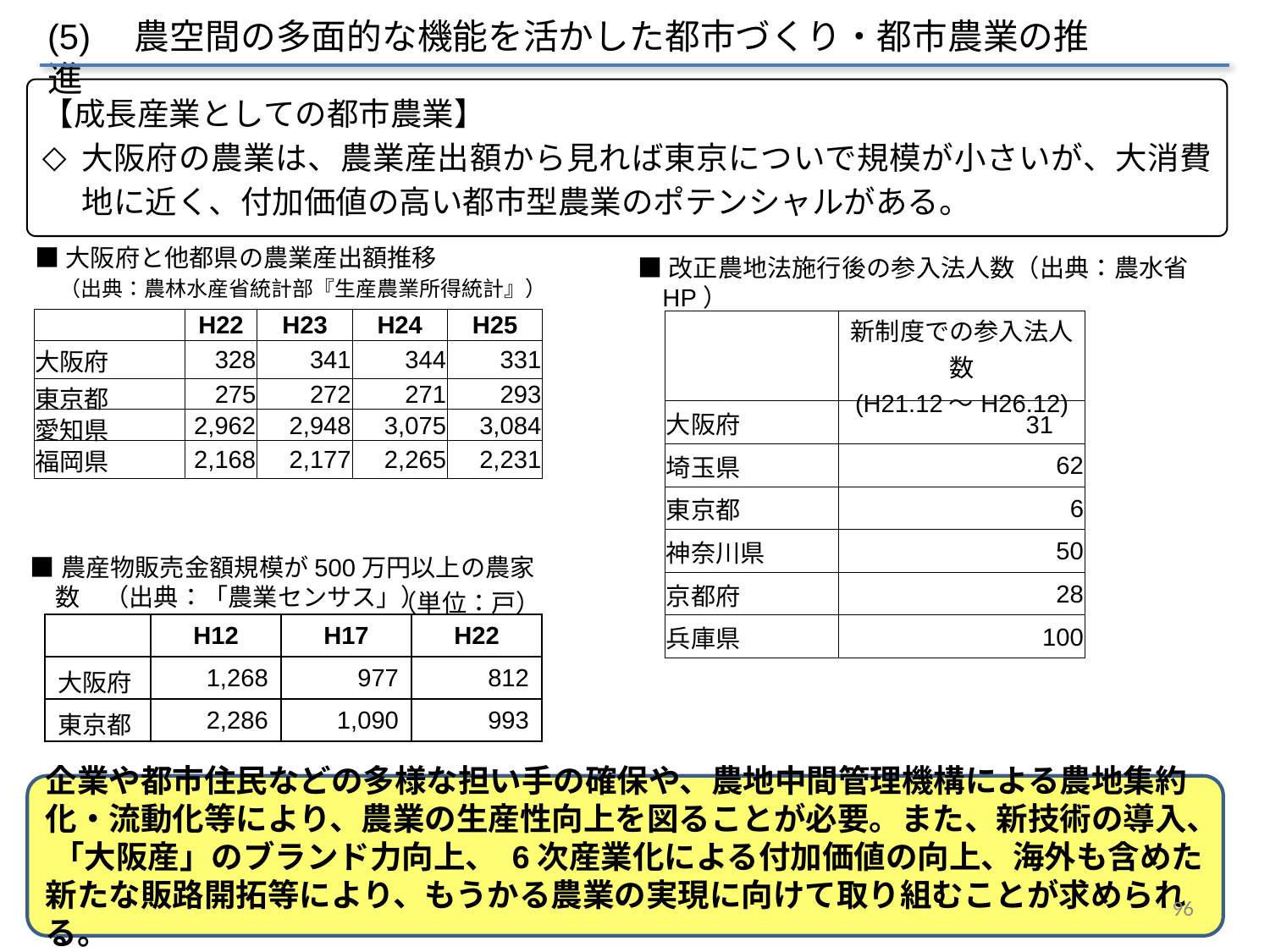

(5)　農空間の多面的な機能を活かした都市づくり・都市農業の推進
【成長産業としての都市農業】
大阪府の農業は、農業産出額から見れば東京についで規模が小さいが、大消費地に近く、付加価値の高い都市型農業のポテンシャルがある。
■大阪府と他都県の農業産出額推移
　（出典：農林水産省統計部『生産農業所得統計』）
■改正農地法施行後の参入法人数（出典：農水省HP）
|  | H22 | H23 | H24 | H25 |
| --- | --- | --- | --- | --- |
| 大阪府 | 328 | 341 | 344 | 331 |
| 東京都 | 275 | 272 | 271 | 293 |
| 愛知県 | 2,962 | 2,948 | 3,075 | 3,084 |
| 福岡県 | 2,168 | 2,177 | 2,265 | 2,231 |
|  | 新制度での参入法人数 (H21.12～H26.12) |
| --- | --- |
| 大阪府 | 31 |
| 埼玉県 | 62 |
| 東京都 | 6 |
| 神奈川県 | 50 |
| 京都府 | 28 |
| 兵庫県 | 100 |
■農産物販売金額規模が500万円以上の農家数　（出典：「農業センサス」）
（単位：戸）
|  | H12 | H17 | H22 |
| --- | --- | --- | --- |
| 大阪府 | 1,268 | 977 | 812 |
| 東京都 | 2,286 | 1,090 | 993 |
企業や都市住民などの多様な担い手の確保や、農地中間管理機構による農地集約化・流動化等により、農業の生産性向上を図ることが必要。また、新技術の導入、 「大阪産」のブランド力向上、 6次産業化による付加価値の向上、海外も含めた新たな販路開拓等により、もうかる農業の実現に向けて取り組むことが求められる。
96